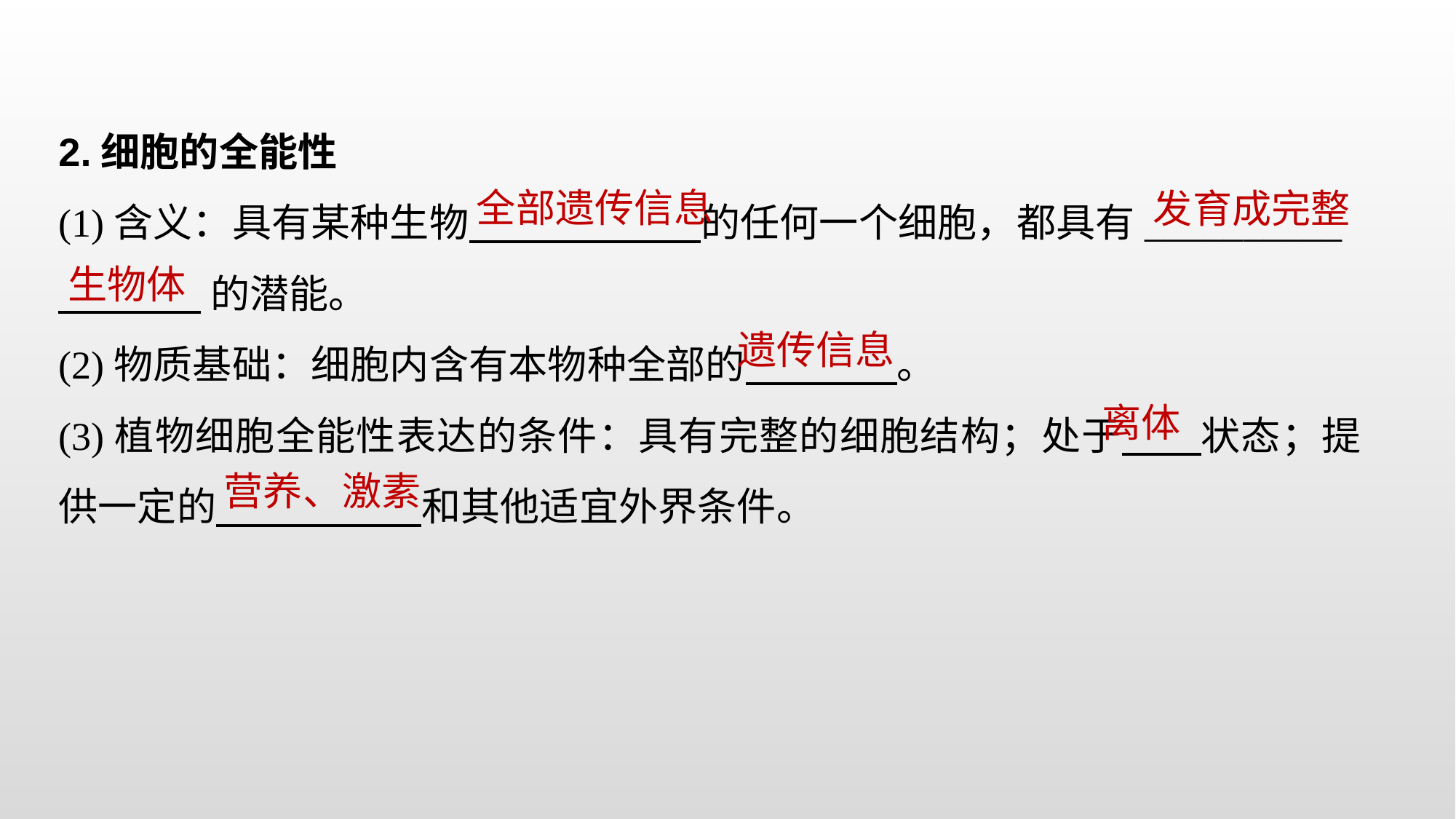

2.细胞的全能性
(1)含义：具有某种生物                          的任何一个细胞，都具有__________
                的潜能。
(2)物质基础：细胞内含有本物种全部的                 。
(3)植物细胞全能性表达的条件：具有完整的细胞结构；处于        状态；提供一定的                       和其他适宜外界条件。
全部遗传信息
发育成完整
生物体
遗传信息
离体
营养、激素